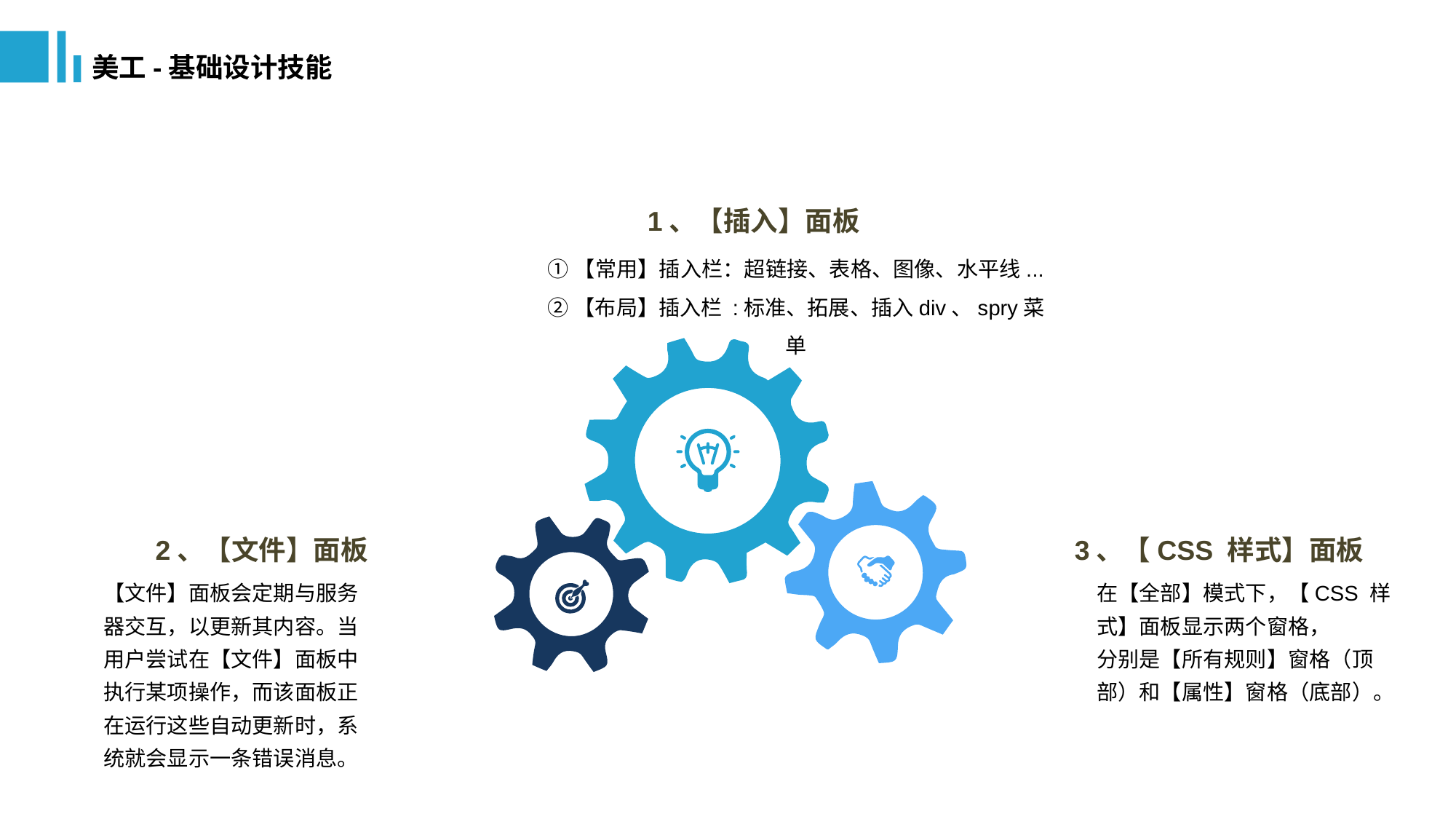

美工-基础设计技能
1、【插入】面板
①【常用】插入栏：超链接、表格、图像、水平线...
②【布局】插入栏 :标准、拓展、插入div、spry菜单

3、【CSS 样式】面板
在【全部】模式下，【CSS 样式】面板显示两个窗格，
分别是【所有规则】窗格（顶部）和【属性】窗格（底部）。
2、【文件】面板
【文件】面板会定期与服务器交互，以更新其内容。当用户尝试在【文件】面板中执行某项操作，而该面板正在运行这些自动更新时，系统就会显示一条错误消息。